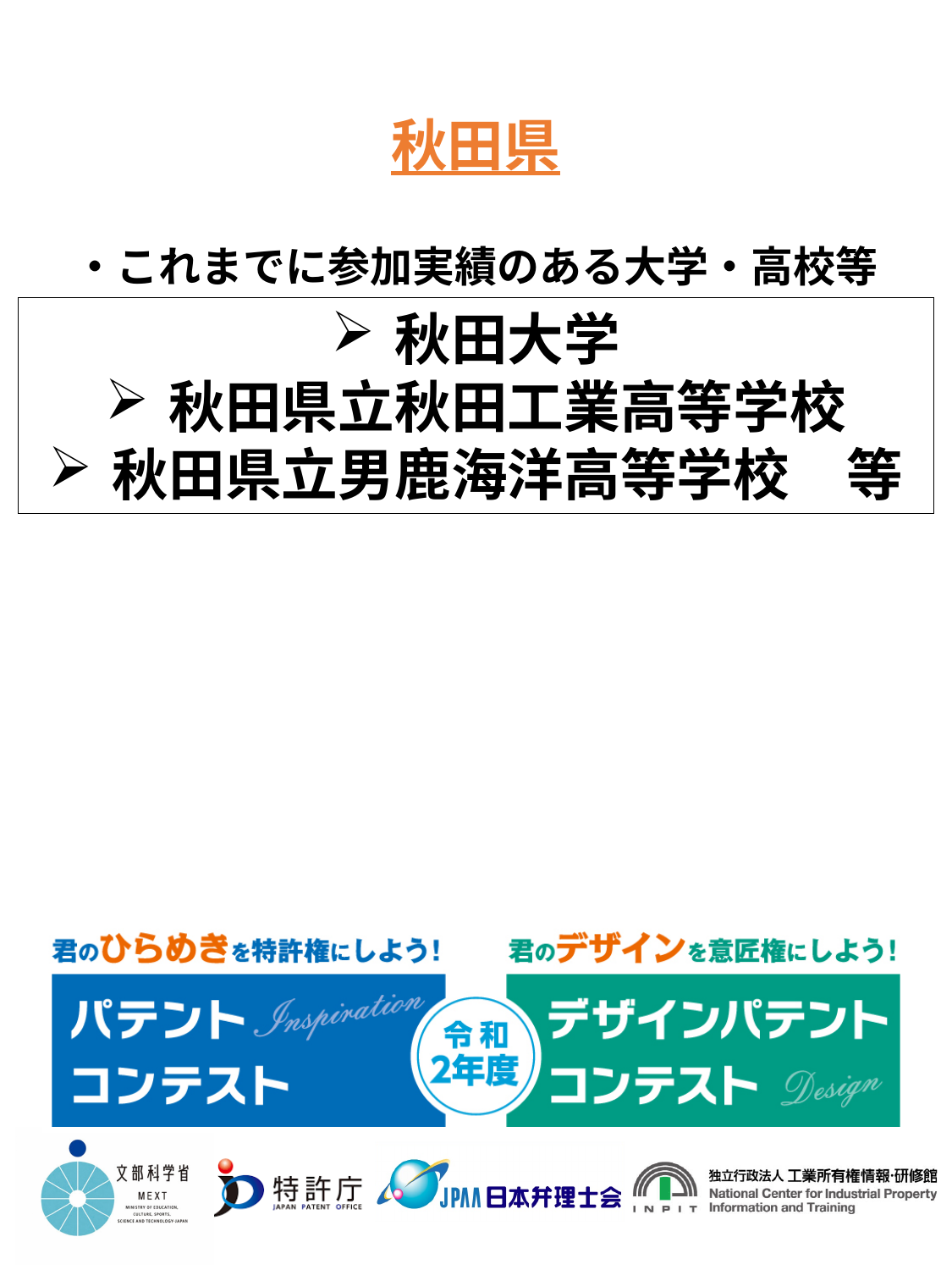

秋田県
・これまでに参加実績のある大学・高校等
秋田大学
秋田県立秋田工業高等学校
秋田県立男鹿海洋高等学校　等